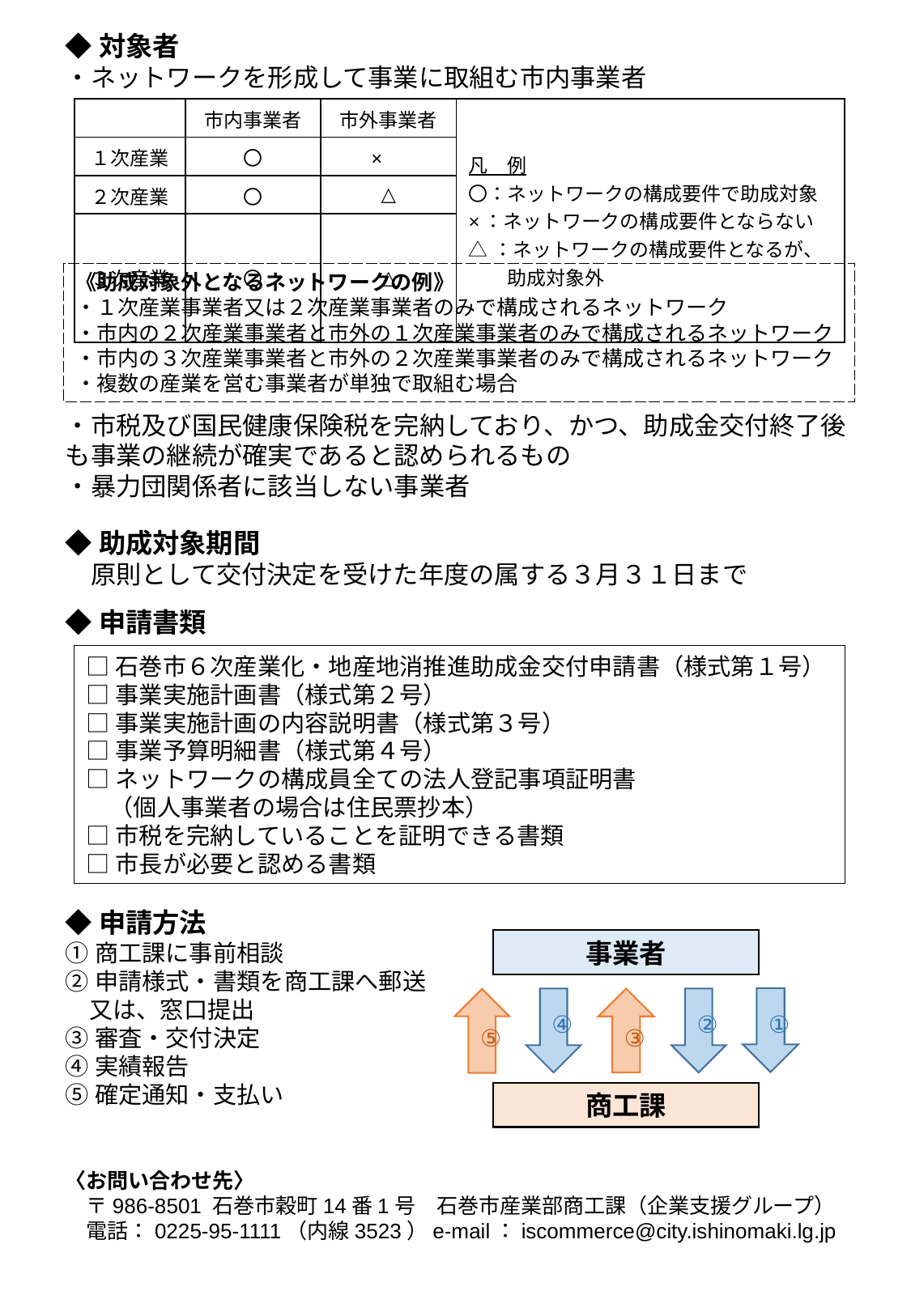

◆対象者
・ネットワークを形成して事業に取組む市内事業者
|  | 市内事業者 | 市外事業者 | 凡　例 〇：ネットワークの構成要件で助成対象 ×：ネットワークの構成要件とならない △：ネットワークの構成要件となるが、 　　助成対象外 |
| --- | --- | --- | --- |
| １次産業 | 〇 | × |  |
| ２次産業 | 〇 | △ |  |
| ３次産業 | 〇 | △ |  |
《助成対象外となるネットワークの例》
・１次産業事業者又は２次産業事業者のみで構成されるネットワーク
・市内の２次産業事業者と市外の１次産業事業者のみで構成されるネットワーク
・市内の３次産業事業者と市外の２次産業事業者のみで構成されるネットワーク
・複数の産業を営む事業者が単独で取組む場合
・市税及び国民健康保険税を完納しており、かつ、助成金交付終了後も事業の継続が確実であると認められるもの
・暴力団関係者に該当しない事業者
◆助成対象期間
　原則として交付決定を受けた年度の属する３月３１日まで
◆申請書類
□石巻市６次産業化・地産地消推進助成金交付申請書（様式第１号）
□事業実施計画書（様式第２号）
□事業実施計画の内容説明書（様式第３号）
□事業予算明細書（様式第４号）
□ネットワークの構成員全ての法人登記事項証明書
　（個人事業者の場合は住民票抄本）
□市税を完納していることを証明できる書類
□市長が必要と認める書類
◆申請方法
①商工課に事前相談
②申請様式・書類を商工課へ郵送
　又は、窓口提出
③審査・交付決定
④実績報告
⑤確定通知・支払い

事業者
①
④
②
③
⑤
商工課
〈お問い合わせ先〉
　〒986-8501 石巻市穀町14番1号　石巻市産業部商工課（企業支援グループ）
　電話：0225-95-1111（内線3523）e-mail：iscommerce@city.ishinomaki.lg.jp